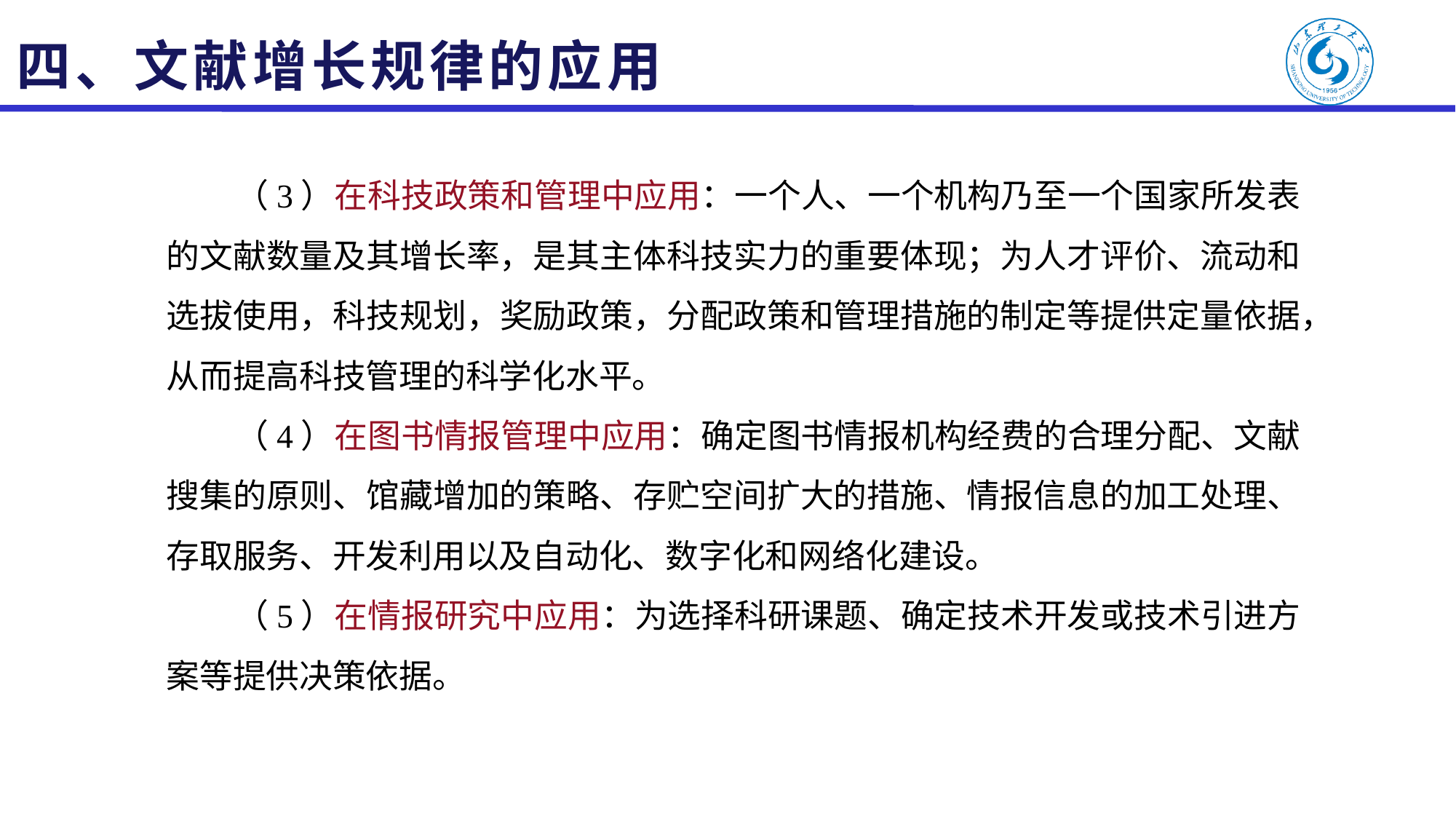

# 四、文献增长规律的应用
（3）在科技政策和管理中应用：一个人、一个机构乃至一个国家所发表的文献数量及其增长率，是其主体科技实力的重要体现；为人才评价、流动和选拔使用，科技规划，奖励政策，分配政策和管理措施的制定等提供定量依据，从而提高科技管理的科学化水平。
（4）在图书情报管理中应用：确定图书情报机构经费的合理分配、文献搜集的原则、馆藏增加的策略、存贮空间扩大的措施、情报信息的加工处理、存取服务、开发利用以及自动化、数字化和网络化建设。
（5）在情报研究中应用：为选择科研课题、确定技术开发或技术引进方案等提供决策依据。